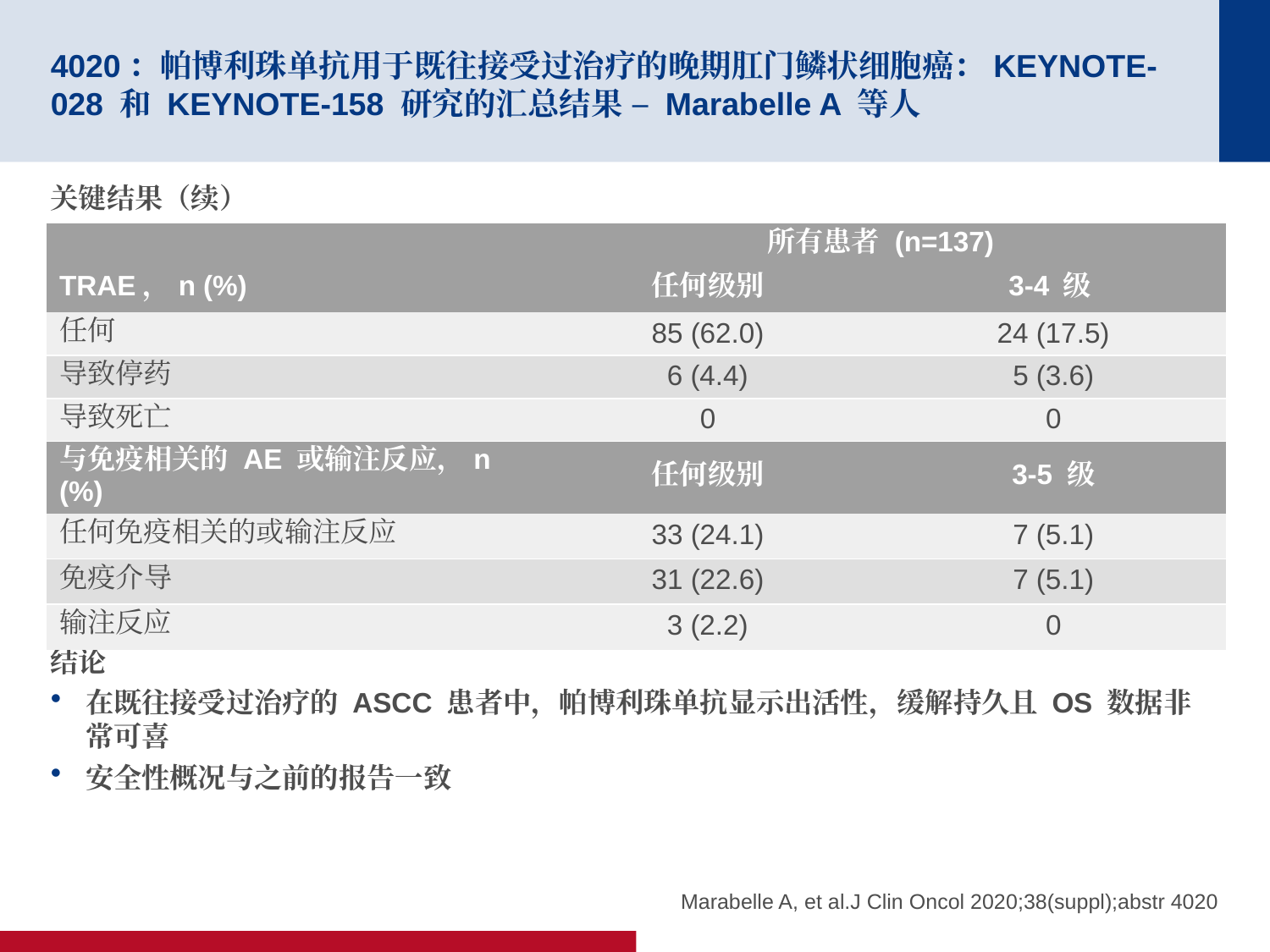

# 4020：帕博利珠单抗用于既往接受过治疗的晚期肛门鳞状细胞癌：KEYNOTE-028 和 KEYNOTE-158 研究的汇总结果 – Marabelle A 等人
关键结果（续）
结论
在既往接受过治疗的 ASCC 患者中，帕博利珠单抗显示出活性，缓解持久且 OS 数据非常可喜
安全性概况与之前的报告一致
|  | 所有患者 (n=137) |  |
| --- | --- | --- |
| TRAE，n (%) | 任何级别 | 3-4 级 |
| 任何 | 85 (62.0) | 24 (17.5) |
| 导致停药 | 6 (4.4) | 5 (3.6) |
| 导致死亡 | 0 | 0 |
| 与免疫相关的 AE 或输注反应，n (%) | 任何级别 | 3-5 级 |
| 任何免疫相关的或输注反应 | 33 (24.1) | 7 (5.1) |
| 免疫介导 | 31 (22.6) | 7 (5.1) |
| 输注反应 | 3 (2.2) | 0 |
Marabelle A, et al.J Clin Oncol 2020;38(suppl);abstr 4020